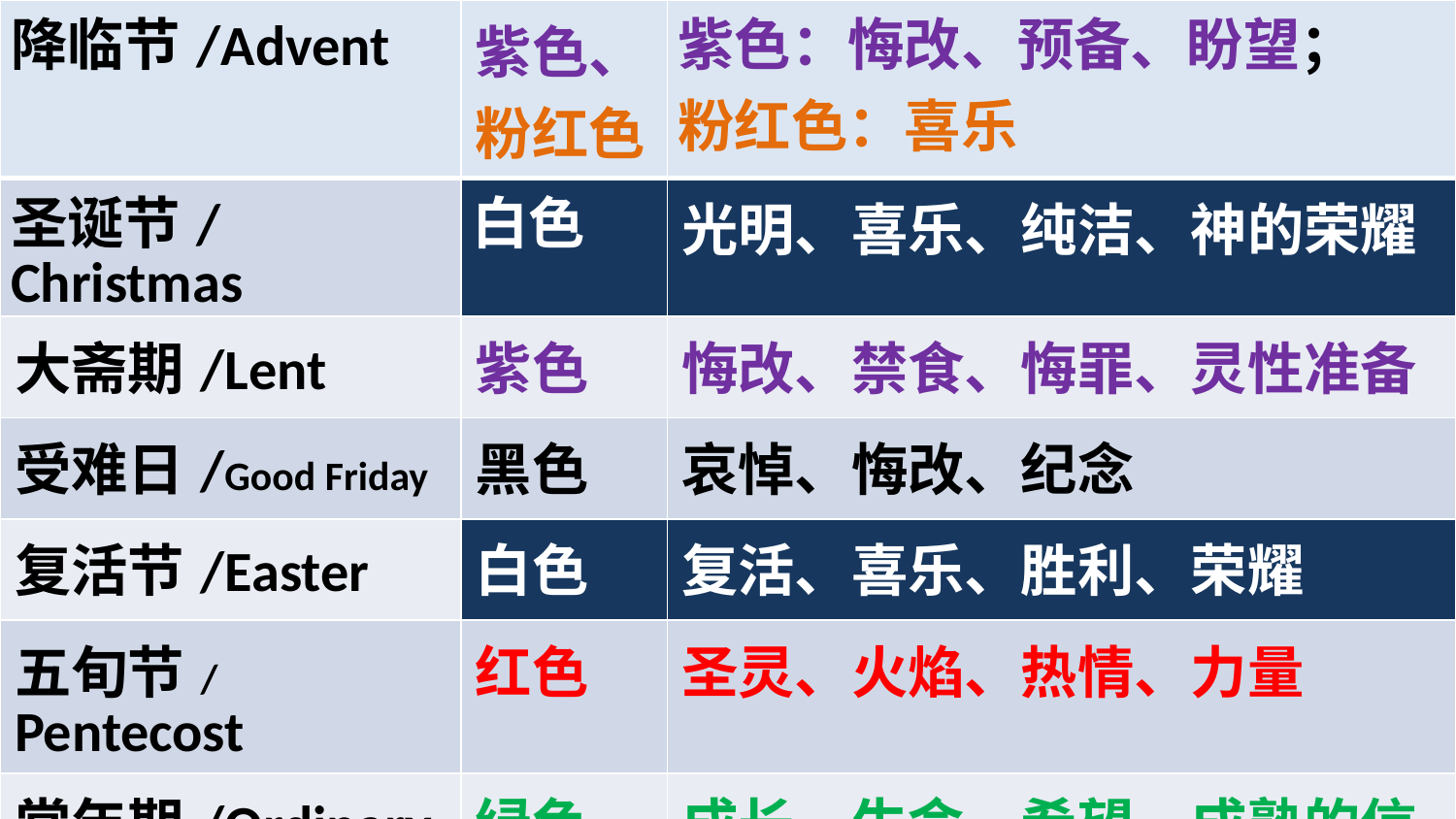

#
| 降临节/Advent | 紫色、粉红色 | 紫色：悔改、预备、盼望； 粉红色：喜乐 |
| --- | --- | --- |
| 圣诞节/Christmas | 白色 | 光明、喜乐、纯洁、神的荣耀 |
| 大斋期/Lent | 紫色 | 悔改、禁食、悔罪、灵性准备 |
| 受难日/Good Friday | 黑色 | 哀悼、悔改、纪念 |
| 复活节/Easter | 白色 | 复活、喜乐、胜利、荣耀 |
| 五旬节/Pentecost | 红色 | 圣灵、火焰、热情、力量 |
| 常年期/Ordinary Time | 绿色 | 成长、生命、希望、成熟的信仰生活 |